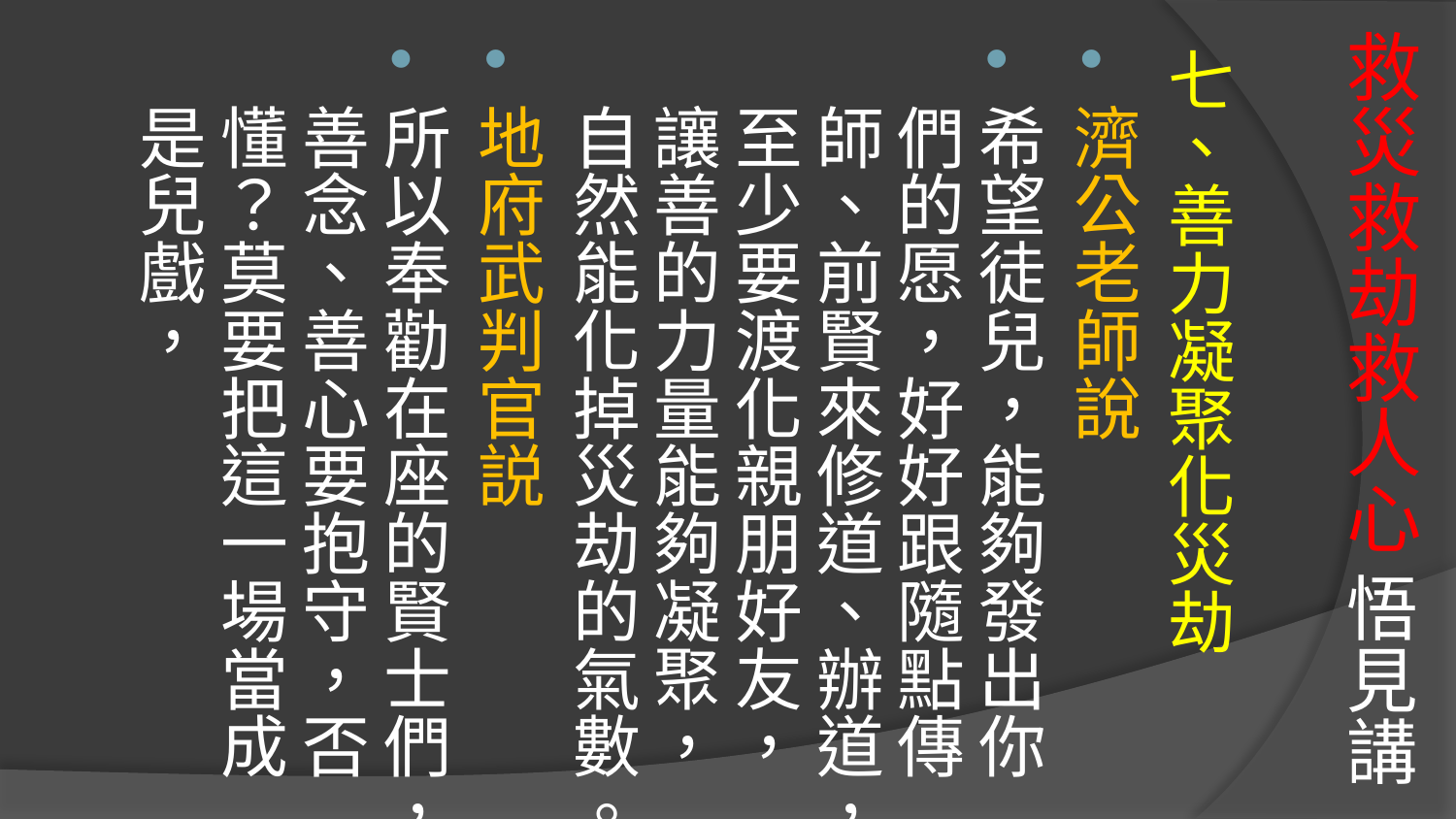

# 救災救劫救人心 悟見講
七、善力凝聚化災劫
濟公老師說
希望徒兒，能夠發出你們的愿，好好跟隨點傳師、前賢來修道、辦道，至少要渡化親朋好友，讓善的力量能夠凝聚，自然能化掉災劫的氣數。
地府武判官説
所以奉勸在座的賢士們，善念、善心要抱守，否懂？莫要把這一場當成是兒戲，